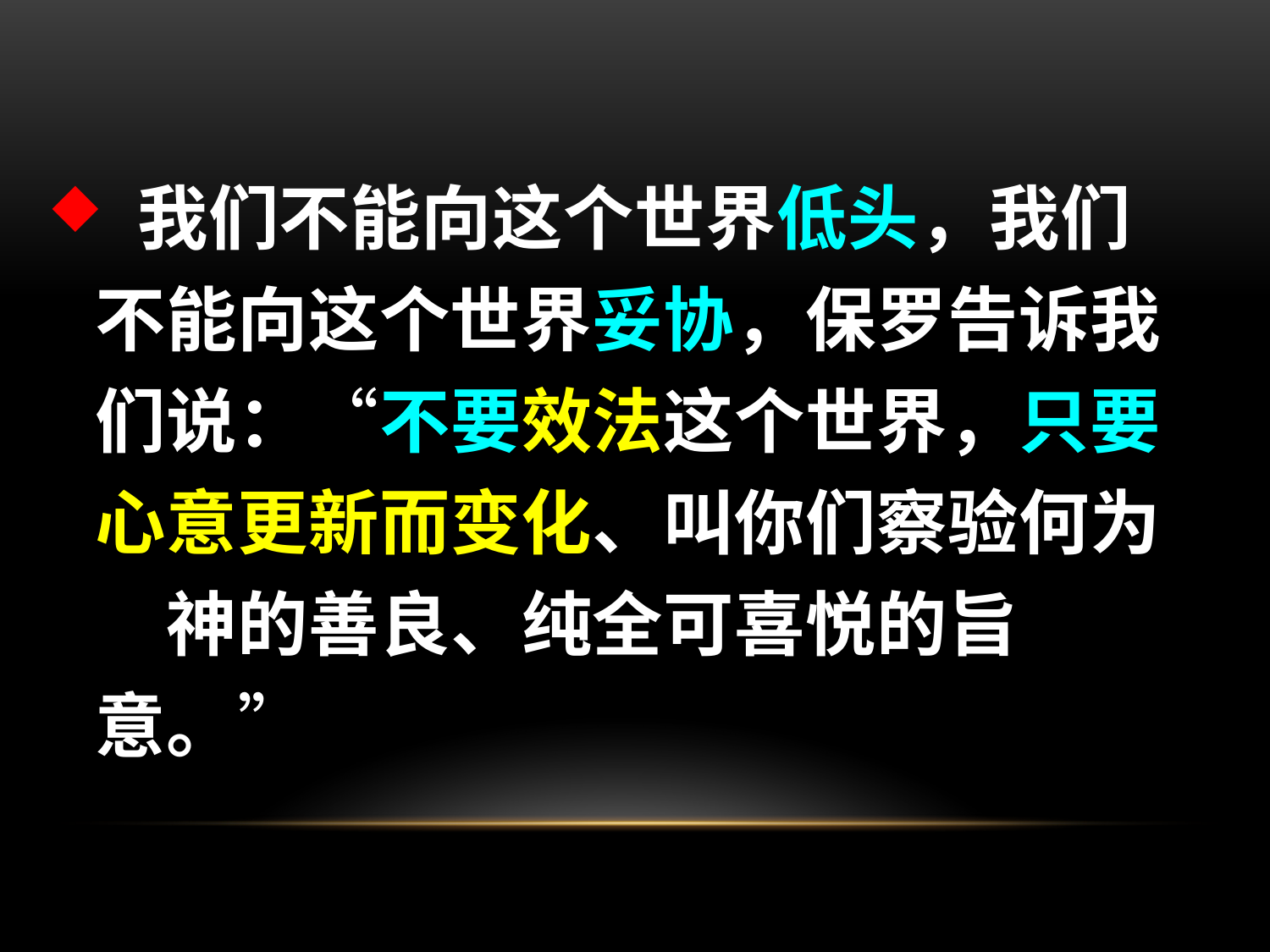

#
 我们不能向这个世界低头，我们不能向这个世界妥协，保罗告诉我们说：“不要效法这个世界，只要心意更新而变化、叫你们察验何为　神的善良、纯全可喜悦的旨意。”